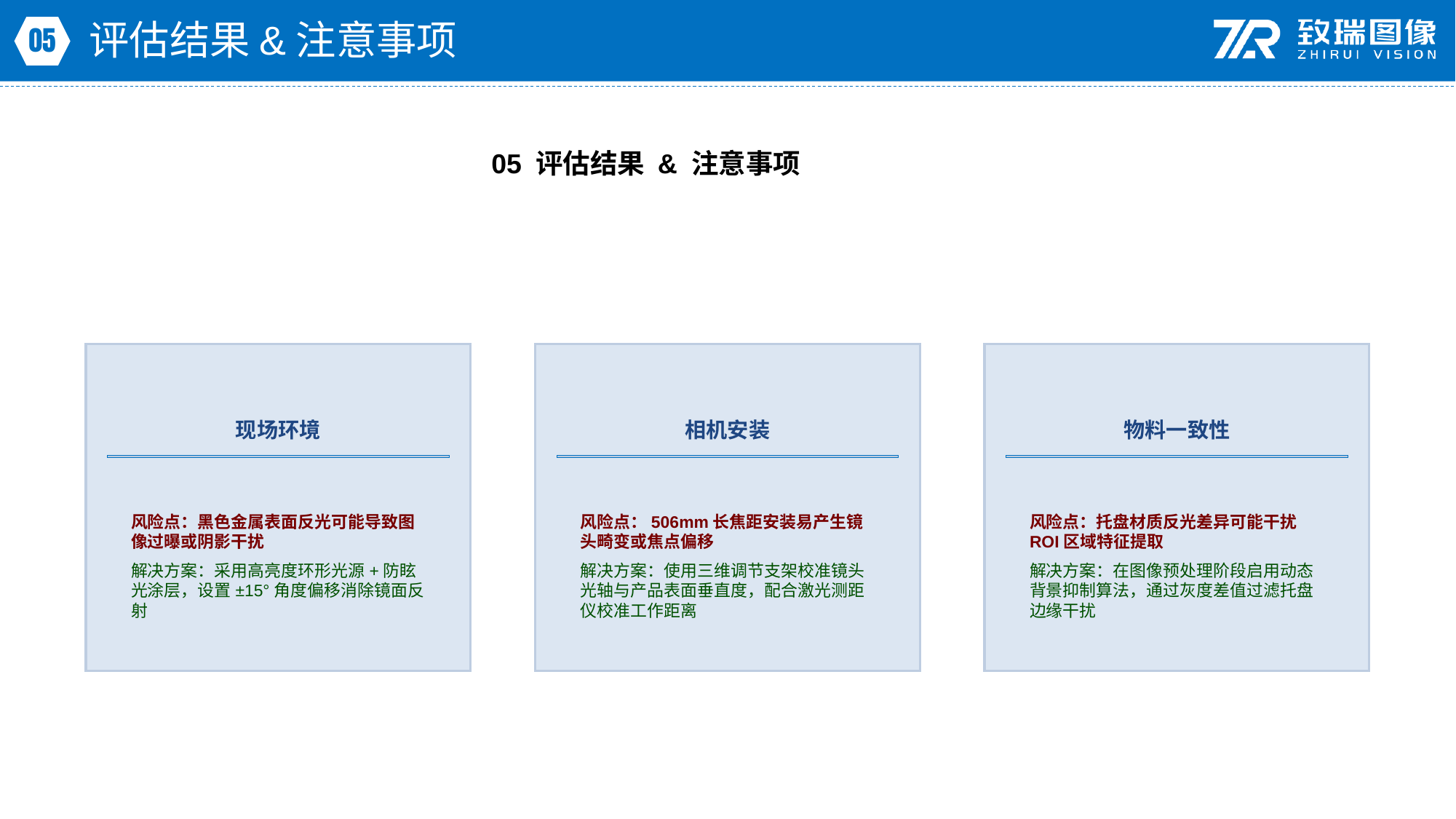

评估结果&注意事项
05

05 评估结果 & 注意事项

现场环境

相机安装

物料一致性

风险点：黑色金属表面反光可能导致图像过曝或阴影干扰
解决方案：采用高亮度环形光源+防眩光涂层，设置±15°角度偏移消除镜面反射

风险点：506mm长焦距安装易产生镜头畸变或焦点偏移
解决方案：使用三维调节支架校准镜头光轴与产品表面垂直度，配合激光测距仪校准工作距离

风险点：托盘材质反光差异可能干扰ROI区域特征提取
解决方案：在图像预处理阶段启用动态背景抑制算法，通过灰度差值过滤托盘边缘干扰